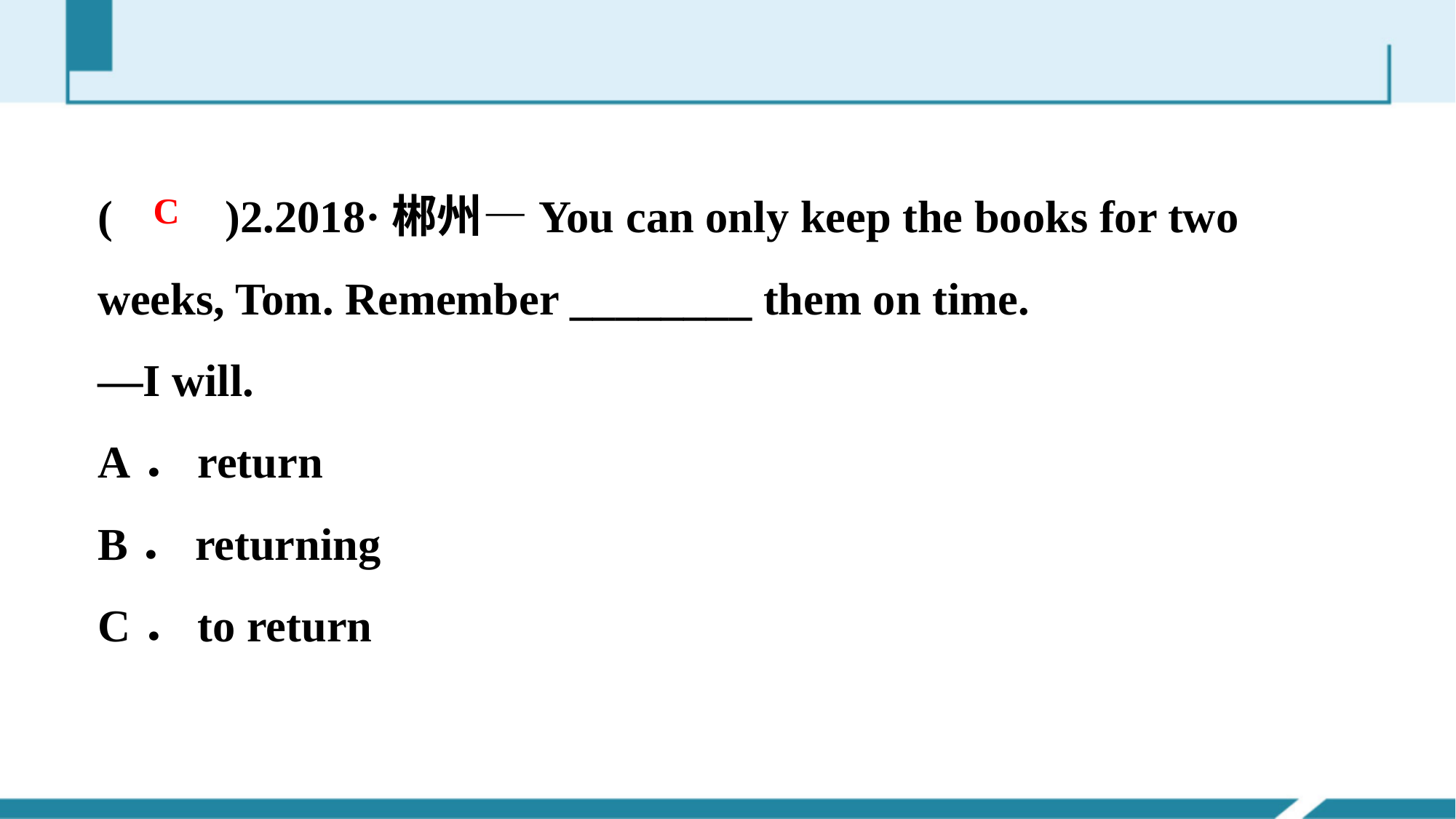

(　　)2.2018·郴州—You can only keep the books for two weeks, Tom. Remember ________ them on time.
—I will.
A．return
B．returning
C．to return
C